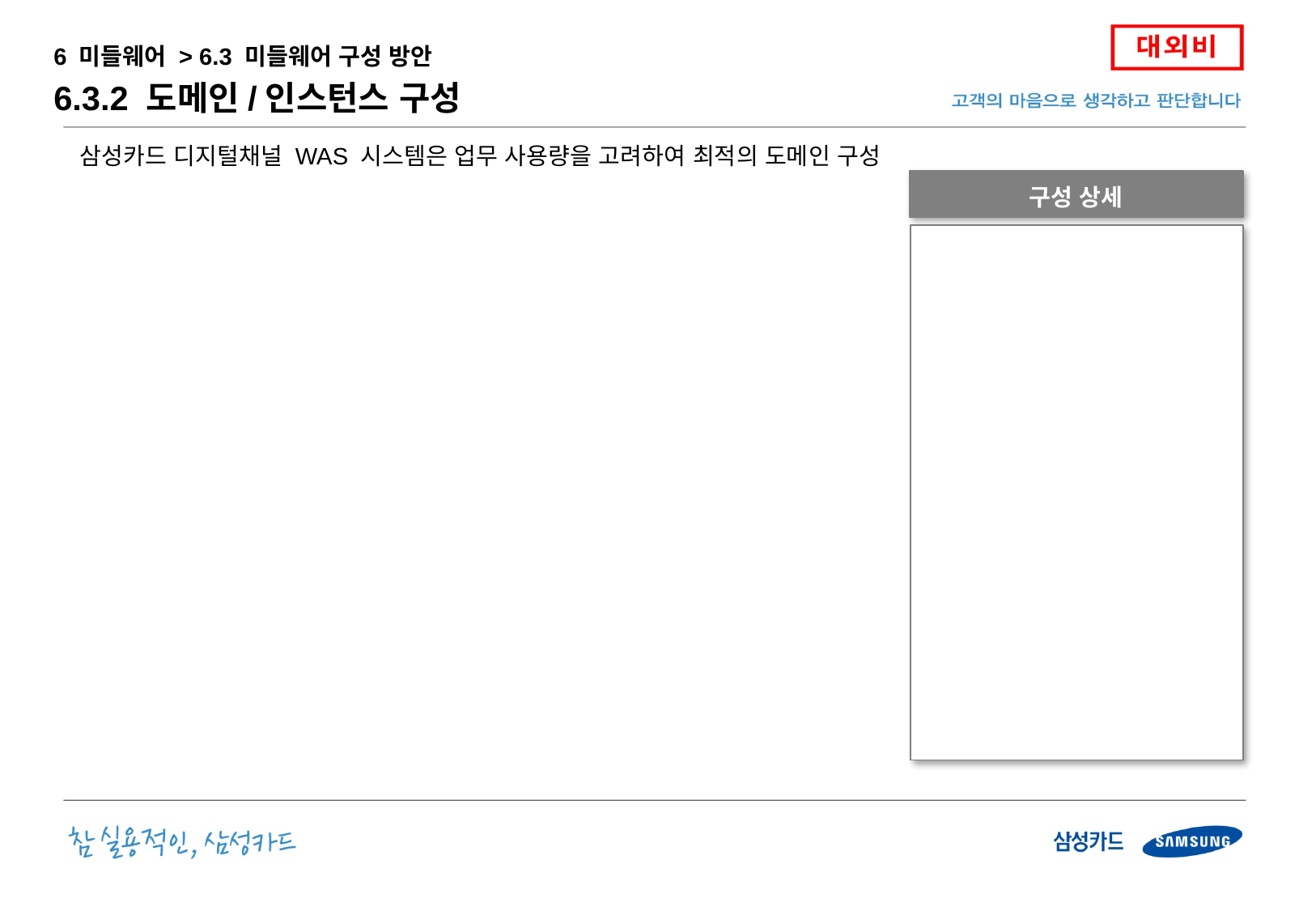

6 미들웨어 > 6.3 미들웨어 구성 방안
6.3.2 도메인/인스턴스 구성
삼성카드 디지털채널 WAS 시스템은 업무 사용량을 고려하여 최적의 도메인 구성
구성 상세